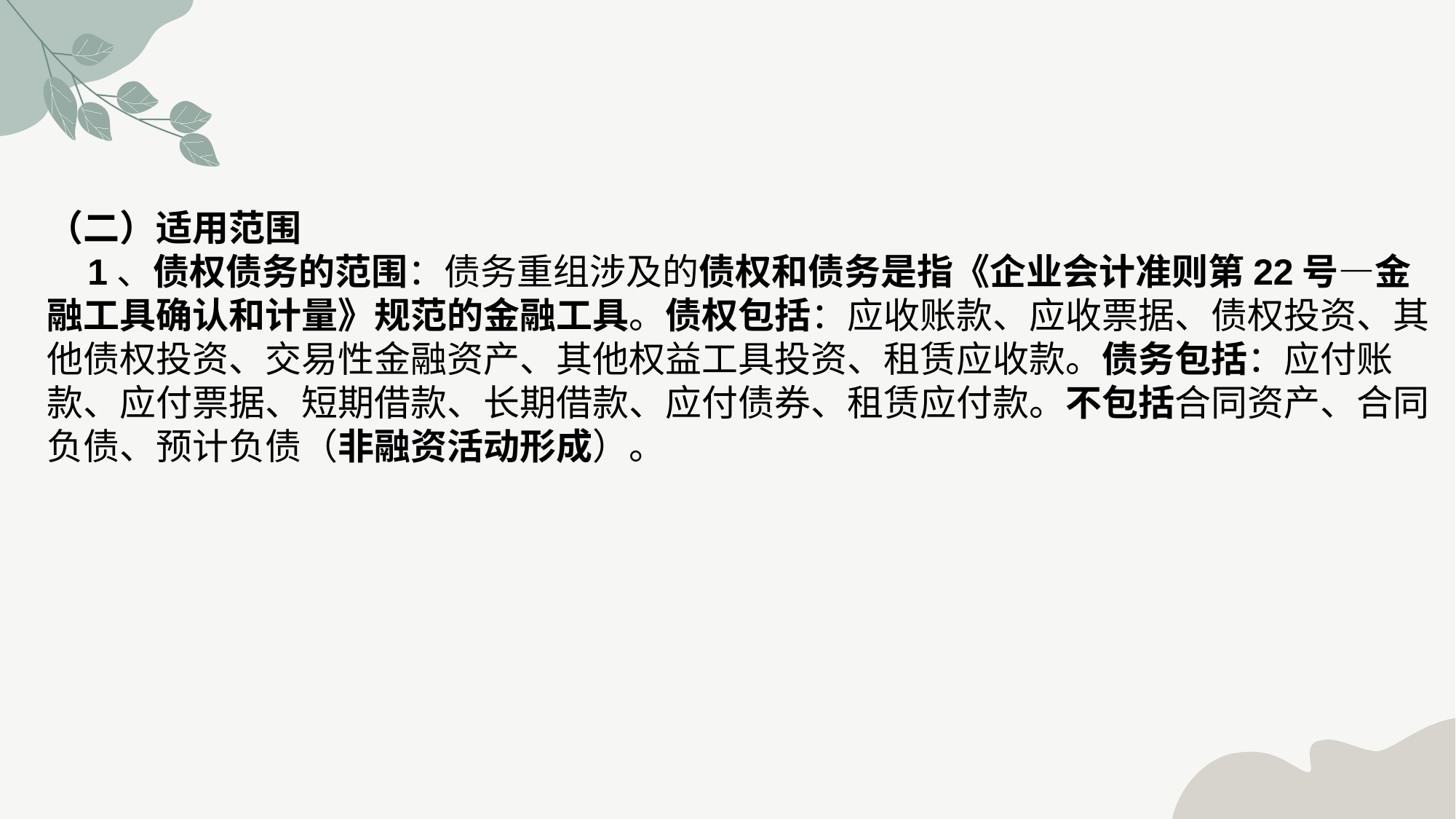

（二）适用范围    1、债权债务的范围：债务重组涉及的债权和债务是指《企业会计准则第22号—金融工具确认和计量》规范的金融工具。债权包括：应收账款、应收票据、债权投资、其他债权投资、交易性金融资产、其他权益工具投资、租赁应收款。债务包括：应付账款、应付票据、短期借款、长期借款、应付债券、租赁应付款。不包括合同资产、合同负债、预计负债（非融资活动形成）。